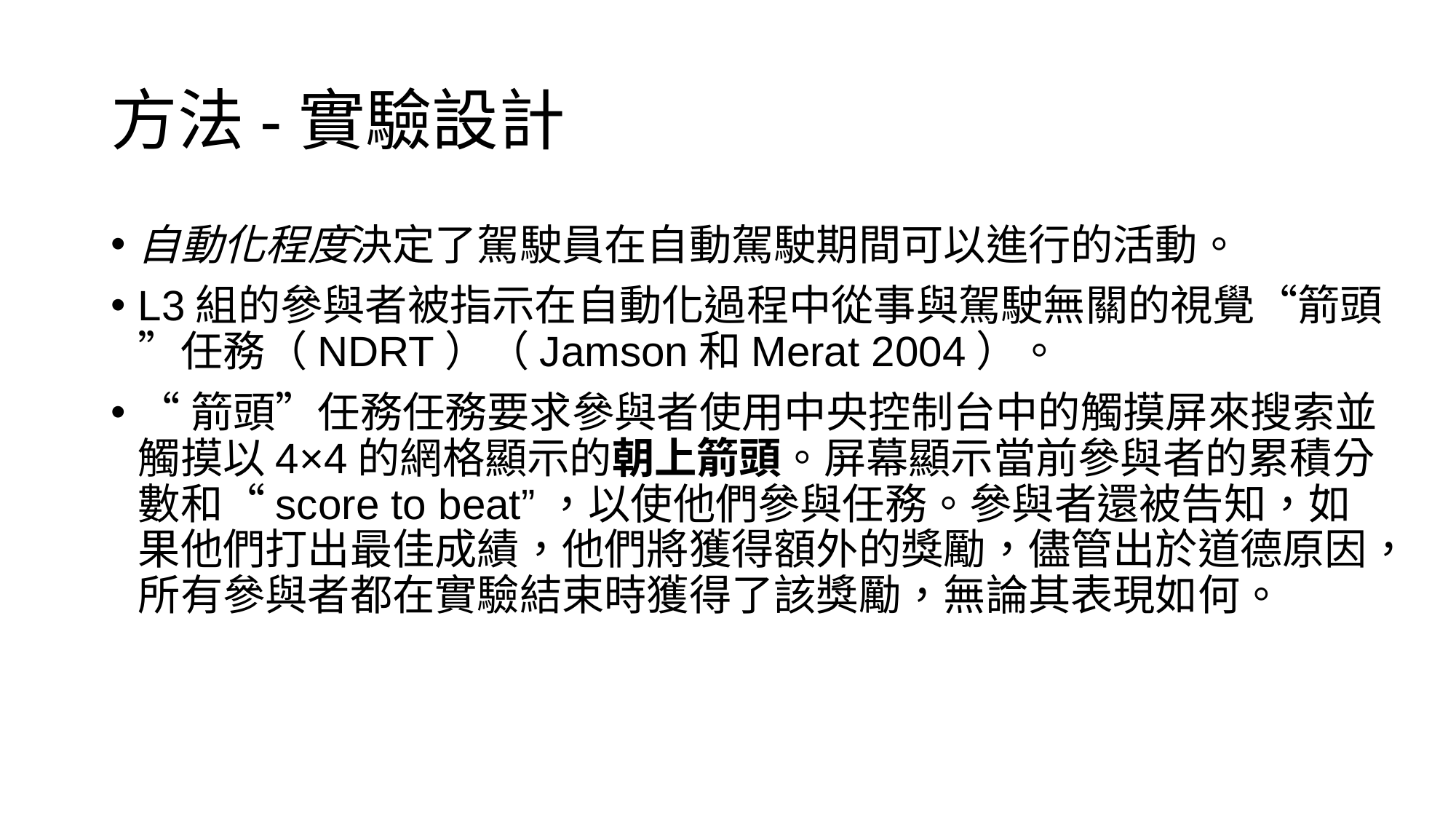

# 方法-實驗設計
自動化程度決定了駕駛員在自動駕駛期間可以進行的活動。
L3組的參與者被指示在自動化過程中從事與駕駛無關的視覺“箭頭”任務（NDRT）（Jamson和Merat 2004）。
“箭頭”任務任務要求參與者使用中央控制台中的觸摸屏來搜索並觸摸以4×4的網格顯示的朝上箭頭。屏幕顯示當前參與者的累積分數和“score to beat”，以使他們參與任務。參與者還被告知，如果他們打出最佳成績，他們將獲得額外的獎勵，儘管出於道德原因，所有參與者都在實驗結束時獲得了該獎勵，無論其表現如何。